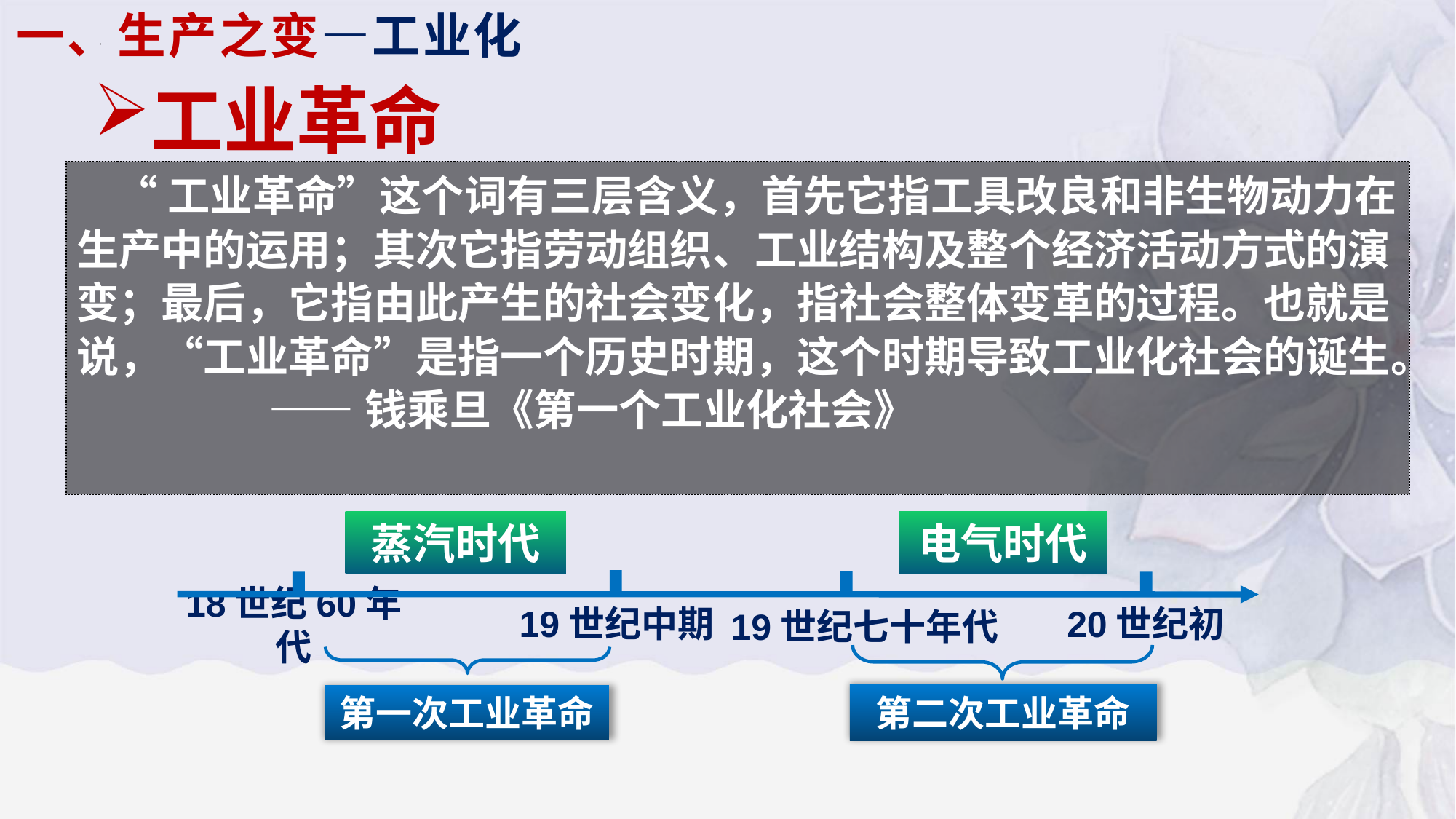

一、生产之变—工业化
工业革命
    “工业革命”这个词有三层含义，首先它指工具改良和非生物动力在生产中的运用；其次它指劳动组织、工业结构及整个经济活动方式的演变；最后，它指由此产生的社会变化，指社会整体变革的过程。也就是说，“工业革命”是指一个历史时期，这个时期导致工业化社会的诞生。
                    ——钱乘旦《第一个工业化社会》
电气时代
蒸汽时代

19世纪七十年代
18世纪60年代
19世纪中期
20世纪初

第二次工业革命

第一次工业革命